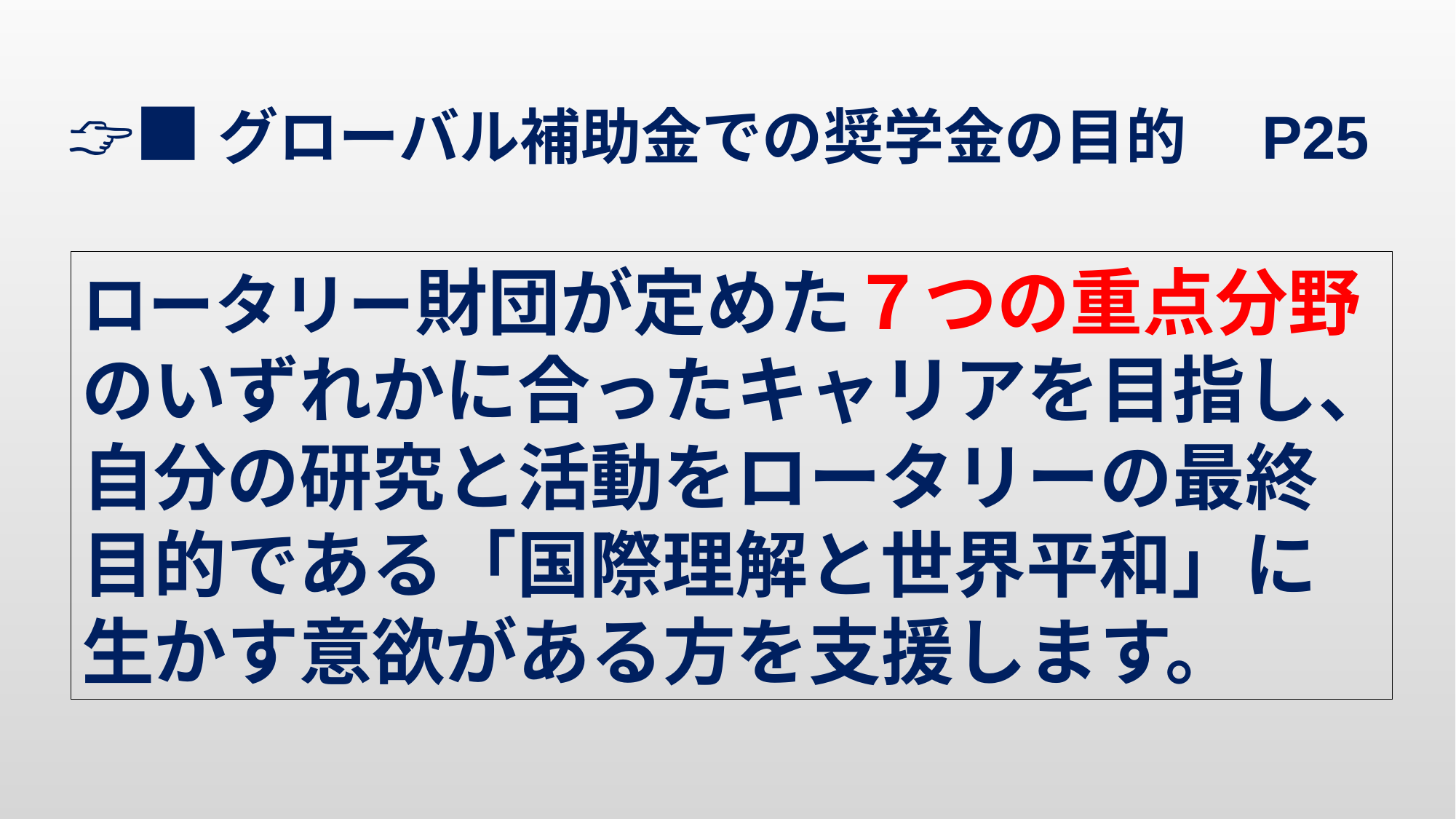

👉■グローバル補助金での奨学金の目的　P25
ロータリー財団が定めた７つの重点分野のいずれかに合ったキャリアを目指し、自分の研究と活動をロータリーの最終目的である「国際理解と世界平和」に生かす意欲がある方を支援します。